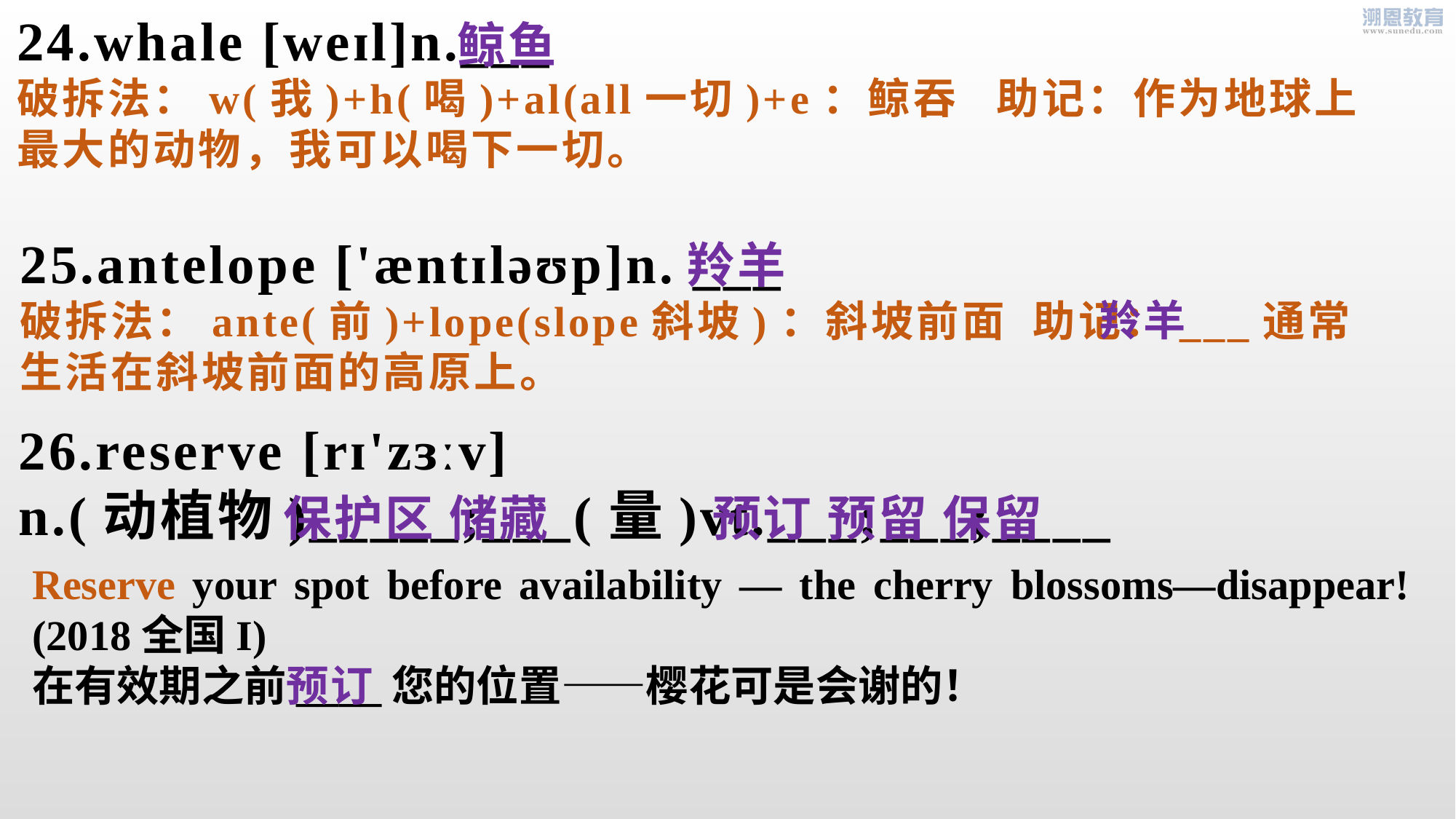

24.whale [weɪl]n.___
破拆法：w(我)+h(喝)+al(all一切)+e：鲸吞   助记：作为地球上最大的动物，我可以喝下一切。
鲸鱼
25.antelope ['æntɪləʊp]n. ___
破拆法：ante(前)+lope(slope斜坡)：斜坡前面  助记：___通常生活在斜坡前面的高原上。
羚羊
羚羊
26.reserve [rɪ'zɜːv]
n.(动植物)_____;___(量)vt.___;___;____
保护区 储藏
预订 预留 保留
Reserve your spot before availability — the cherry blossoms—disappear!(2018全国I)
在有效期之前____您的位置——樱花可是会谢的！

预订